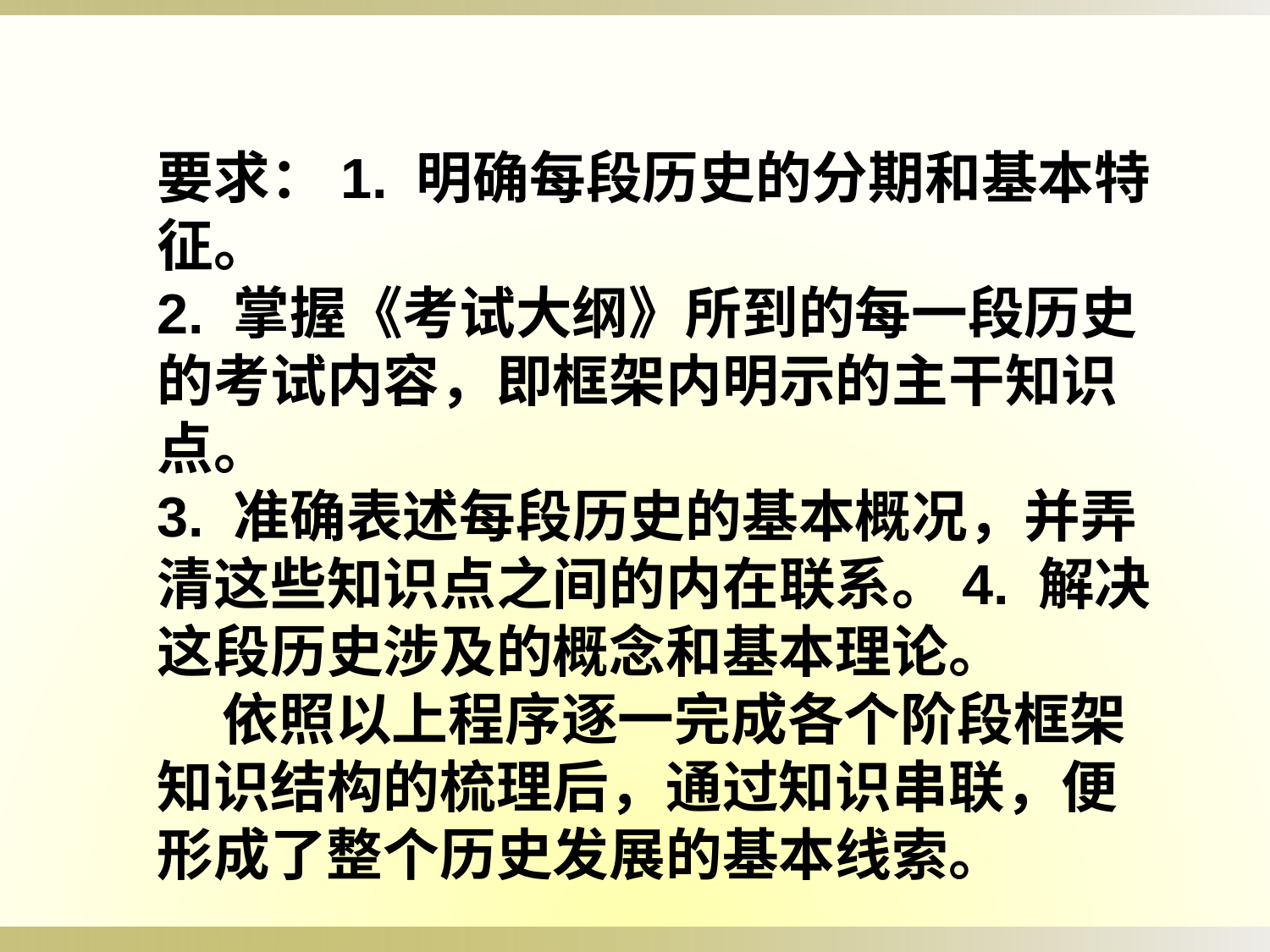

要求：1. 明确每段历史的分期和基本特征。
2. 掌握《考试大纲》所到的每一段历史的考试内容，即框架内明示的主干知识点。
3. 准确表述每段历史的基本概况，并弄清这些知识点之间的内在联系。4. 解决这段历史涉及的概念和基本理论。
    依照以上程序逐一完成各个阶段框架知识结构的梳理后，通过知识串联，便形成了整个历史发展的基本线索。